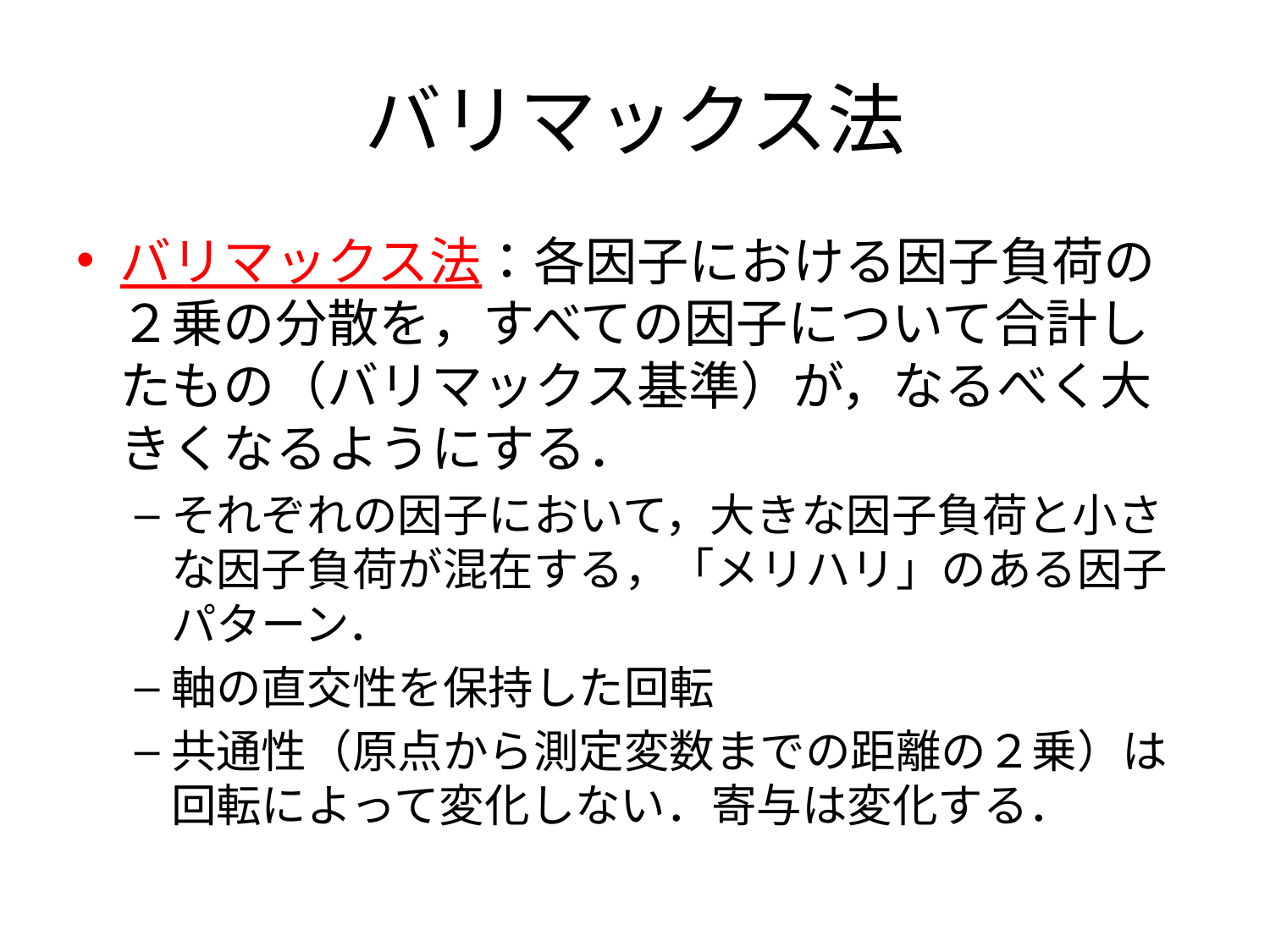

# バリマックス法
バリマックス法：各因子における因子負荷の２乗の分散を，すべての因子について合計したもの（バリマックス基準）が，なるべく大きくなるようにする．
それぞれの因子において，大きな因子負荷と小さな因子負荷が混在する，「メリハリ」のある因子パターン．
軸の直交性を保持した回転
共通性（原点から測定変数までの距離の２乗）は回転によって変化しない．寄与は変化する．